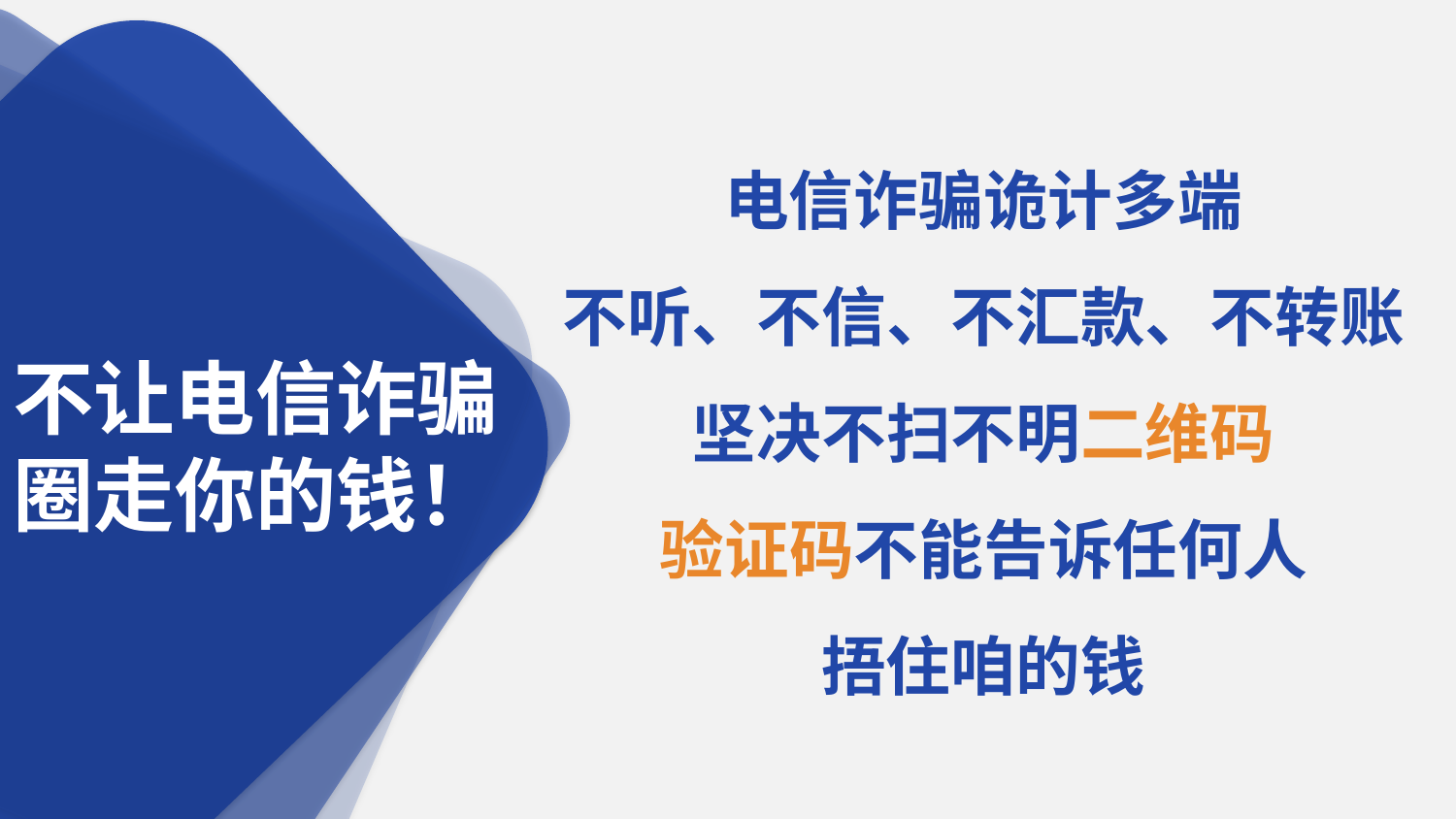

电信诈骗诡计多端
不听、不信、不汇款、不转账
坚决不扫不明二维码
验证码不能告诉任何人
捂住咱的钱

不让电信诈骗圈走你的钱！